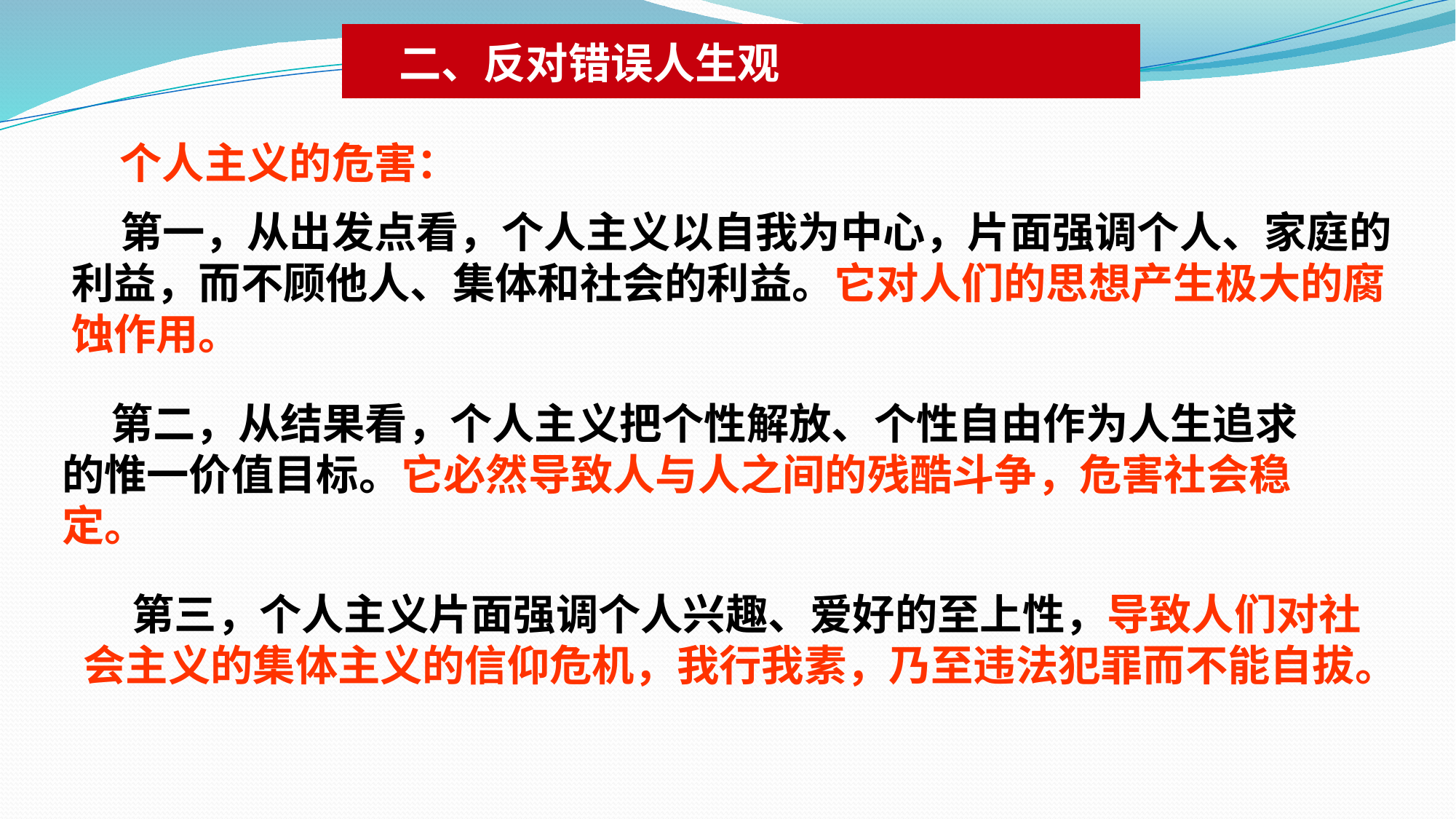

二、反对错误人生观
个人主义的危害：
    第一，从出发点看，个人主义以自我为中心，片面强调个人、家庭的利益，而不顾他人、集体和社会的利益。它对人们的思想产生极大的腐蚀作用。
    第二，从结果看，个人主义把个性解放、个性自由作为人生追求的惟一价值目标。它必然导致人与人之间的残酷斗争，危害社会稳定。
    第三，个人主义片面强调个人兴趣、爱好的至上性，导致人们对社会主义的集体主义的信仰危机，我行我素，乃至违法犯罪而不能自拔。